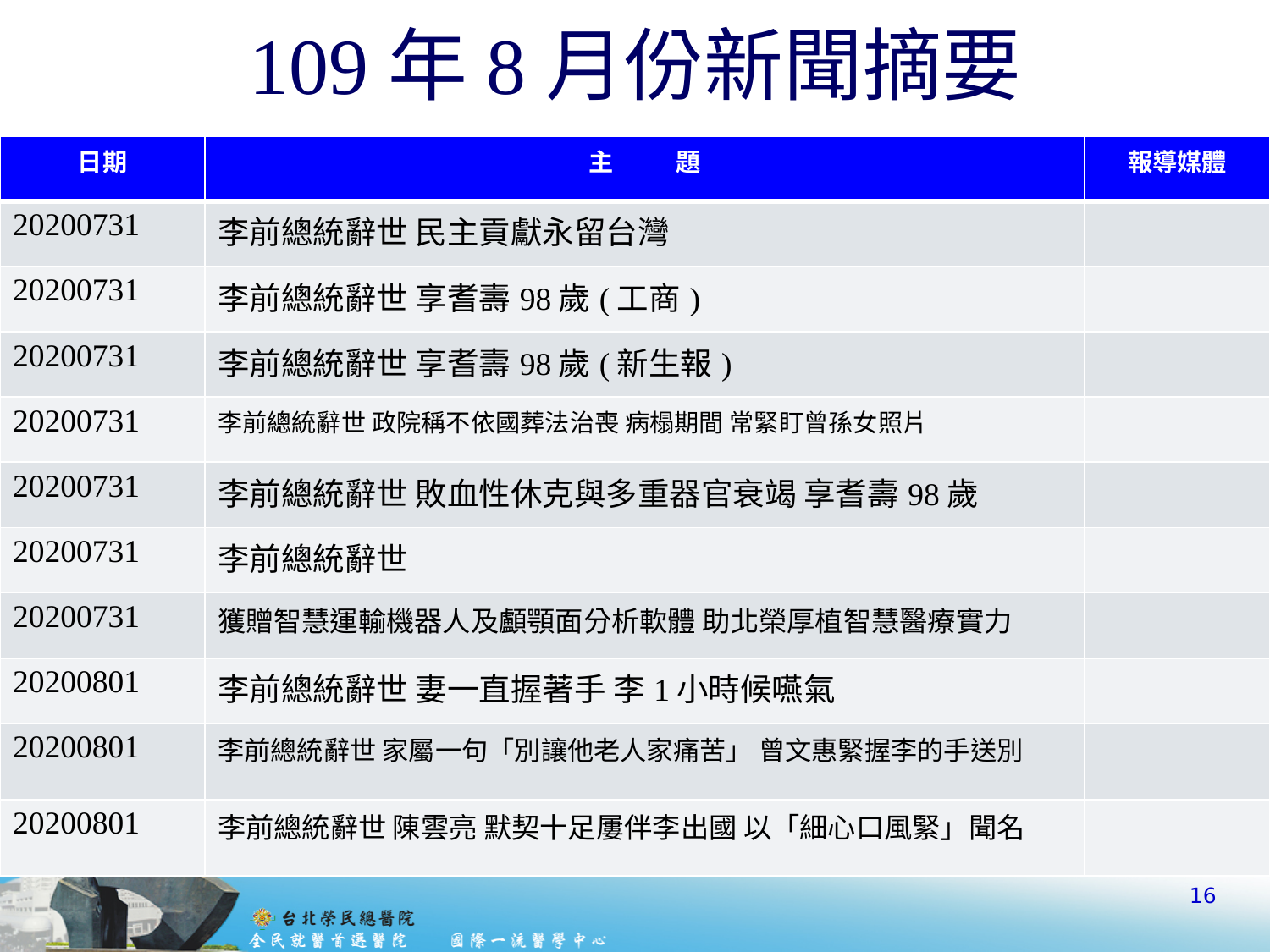

# 109年8月份新聞摘要
| 日期 | 主 題 | 報導媒體 |
| --- | --- | --- |
| 20200731 | 李前總統辭世 民主貢獻永留台灣 |  |
| 20200731 | 李前總統辭世 享耆壽98歲(工商) |  |
| 20200731 | 李前總統辭世 享耆壽98歲(新生報) |  |
| 20200731 | 李前總統辭世 政院稱不依國葬法治喪 病榻期間 常緊盯曾孫女照片 |  |
| 20200731 | 李前總統辭世 敗血性休克與多重器官衰竭 享耆壽98歲 |  |
| 20200731 | 李前總統辭世 |  |
| 20200731 | 獲贈智慧運輸機器人及顱顎面分析軟體 助北榮厚植智慧醫療實力 |  |
| 20200801 | 李前總統辭世 妻一直握著手 李1小時候嚥氣 |  |
| 20200801 | 李前總統辭世 家屬一句「別讓他老人家痛苦」 曾文惠緊握李的手送別 |  |
| 20200801 | 李前總統辭世 陳雲亮 默契十足屢伴李出國 以「細心口風緊」聞名 |  |
16